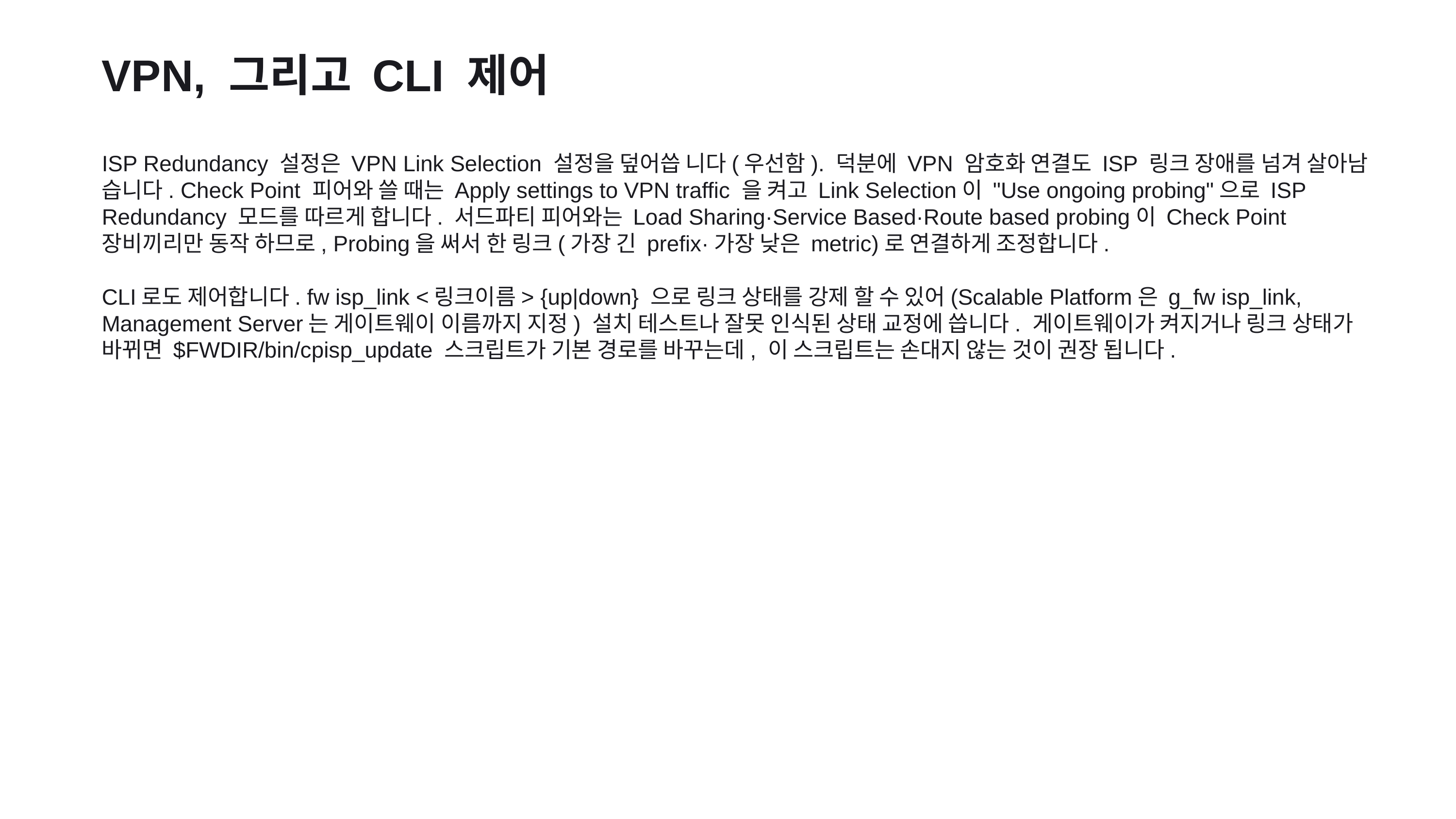

VPN, 그리고 CLI 제어
ISP Redundancy 설정은 VPN Link Selection 설정을 덮어씁 니다(우선함). 덕분에 VPN 암호화 연결도 ISP 링크 장애를 넘겨 살아남 습니다. Check Point 피어와 쓸 때는 Apply settings to VPN traffic 을 켜고 Link Selection이 "Use ongoing probing"으로 ISP Redundancy 모드를 따르게 합니다. 서드파티 피어와는 Load Sharing·Service Based·Route based probing이 Check Point 장비끼리만 동작 하므로, Probing을 써서 한 링크(가장 긴 prefix·가장 낮은 metric)로 연결하게 조정합니다.

CLI로도 제어합니다. fw isp_link <링크이름> {up|down} 으로 링크 상태를 강제 할 수 있어(Scalable Platform은 g_fw isp_link, Management Server는 게이트웨이 이름까지 지정) 설치 테스트나 잘못 인식된 상태 교정에 씁니다. 게이트웨이가 켜지거나 링크 상태가 바뀌면 $FWDIR/bin/cpisp_update 스크립트가 기본 경로를 바꾸는데, 이 스크립트는 손대지 않는 것이 권장 됩니다.